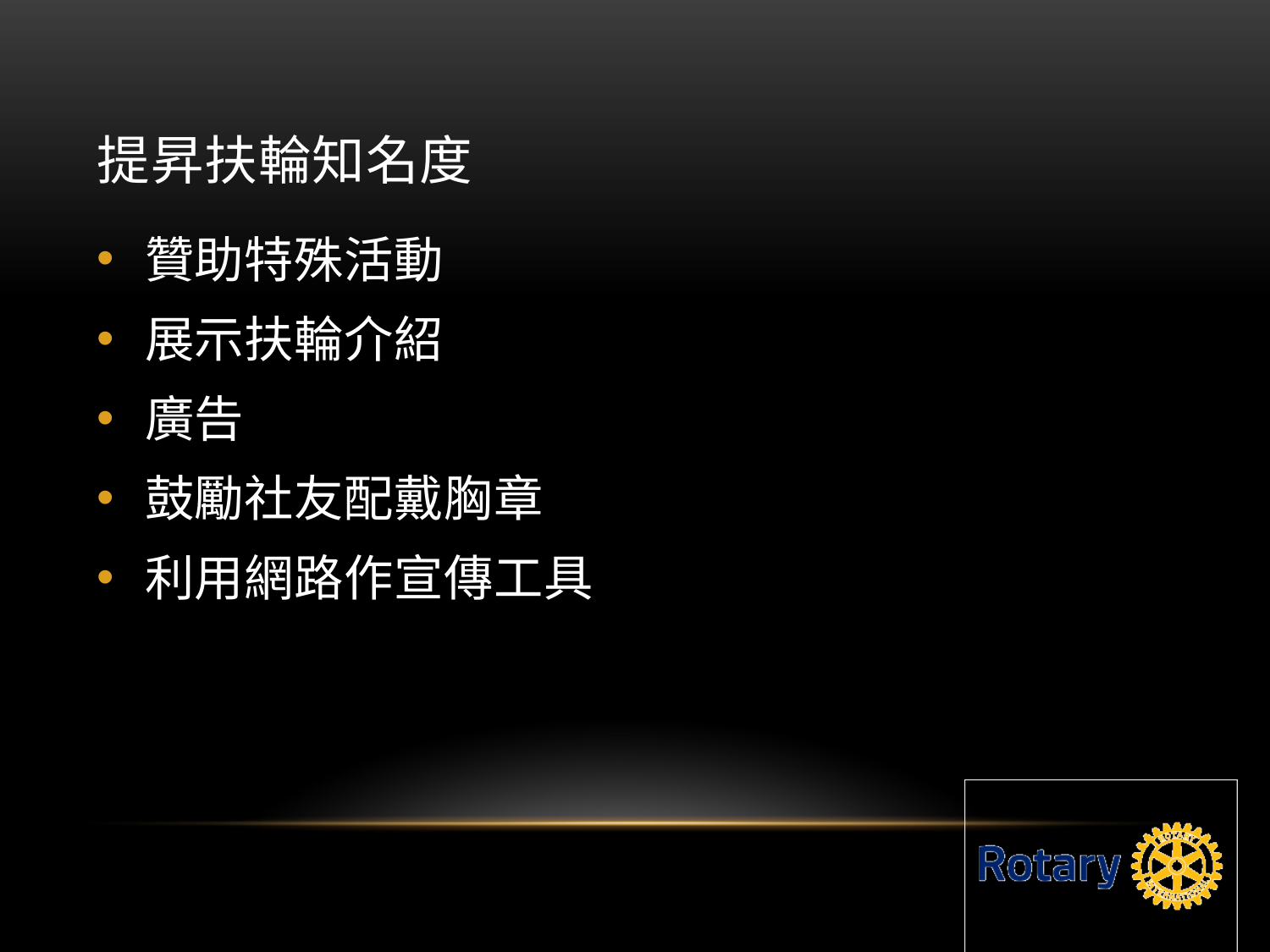

# 提昇扶輪知名度
贊助特殊活動
展示扶輪介紹
廣告
鼓勵社友配戴胸章
利用網路作宣傳工具